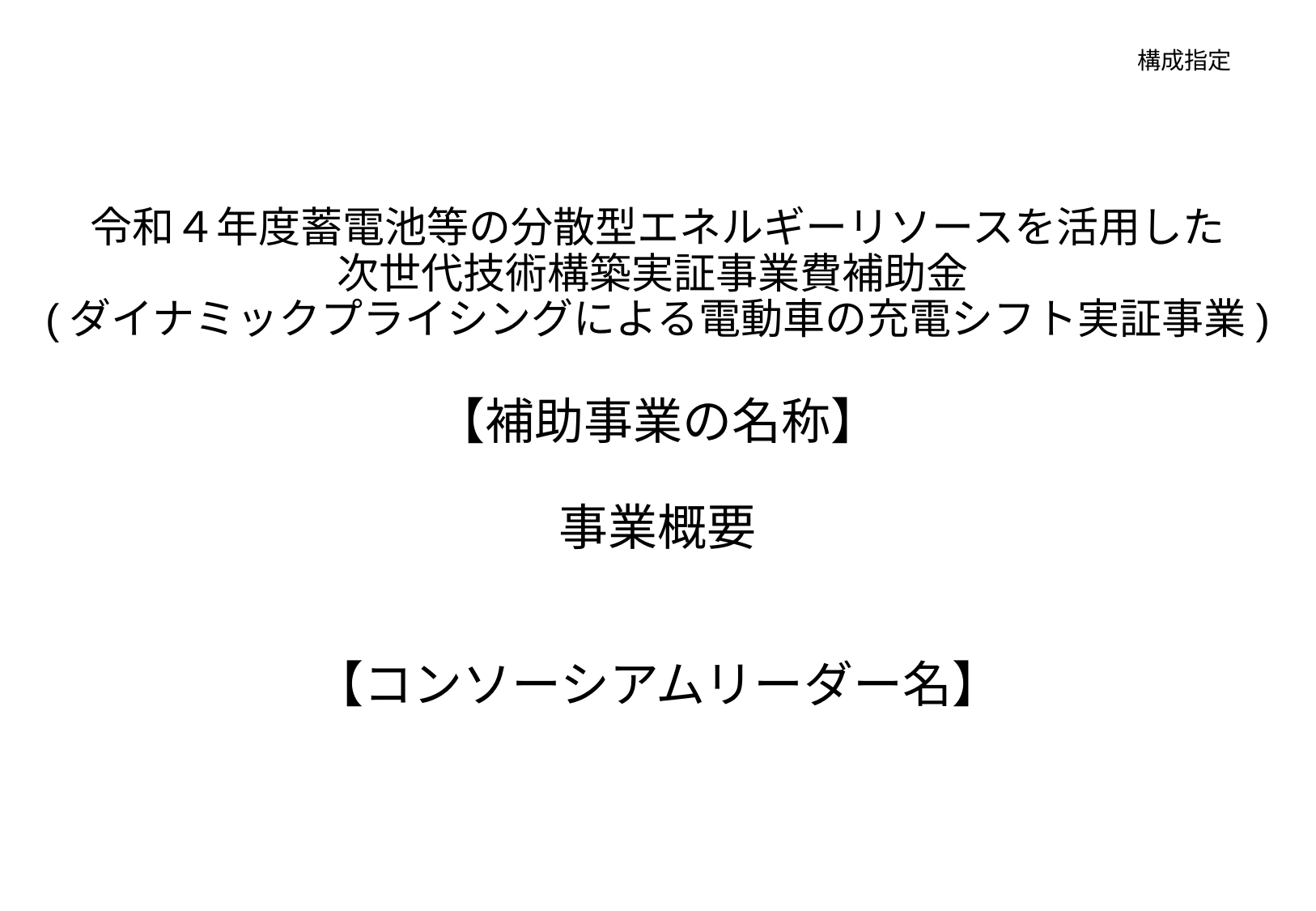

構成指定
令和４年度蓄電池等の分散型エネルギーリソースを活用した
次世代技術構築実証事業費補助金
(ダイナミックプライシングによる電動車の充電シフト実証事業)
【補助事業の名称】
事業概要
【コンソーシアムリーダー名】